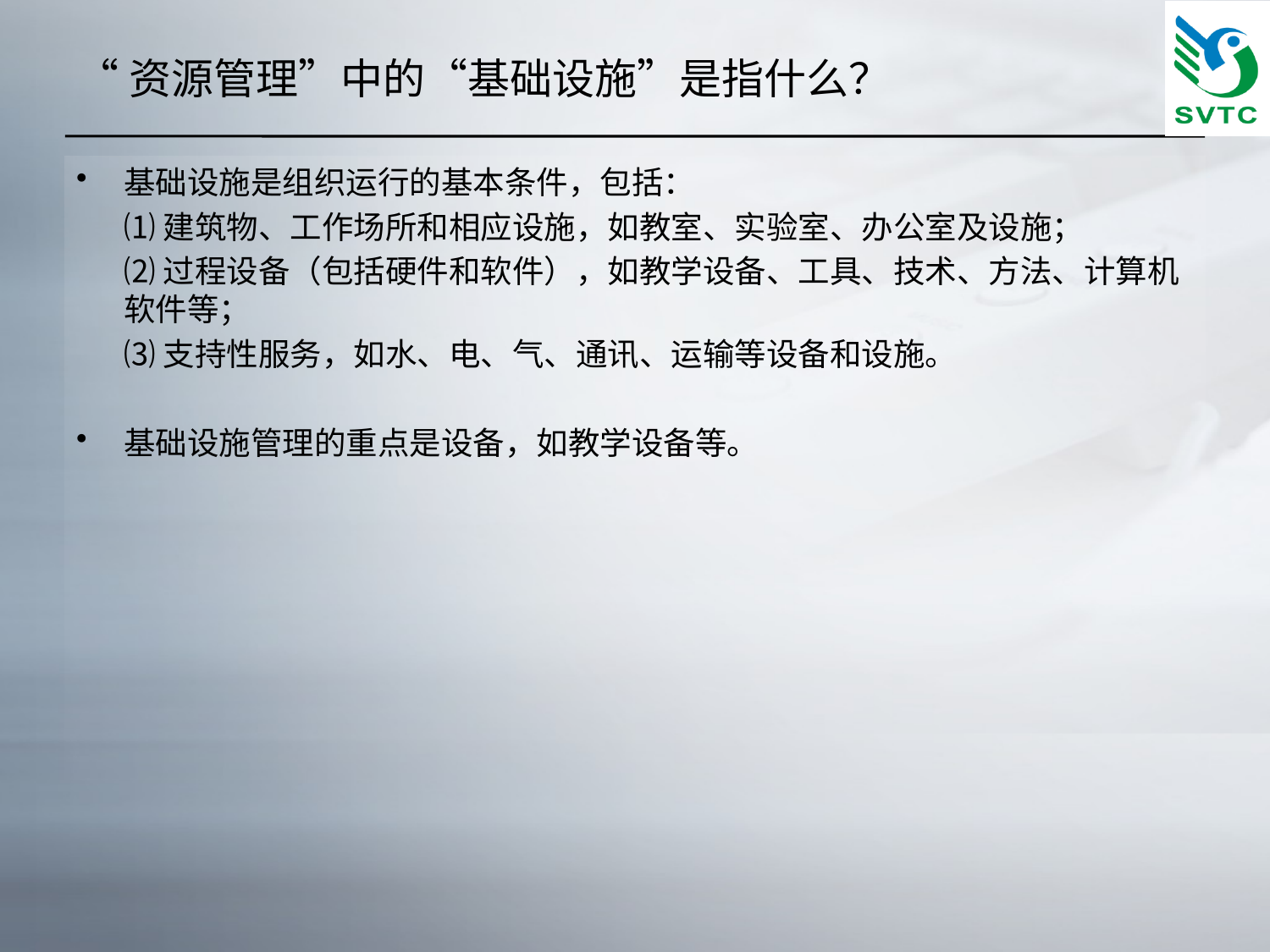

# “资源管理”中的“基础设施”是指什么？
基础设施是组织运行的基本条件，包括：
	⑴建筑物、工作场所和相应设施，如教室、实验室、办公室及设施；
	⑵过程设备（包括硬件和软件），如教学设备、工具、技术、方法、计算机软件等；
	⑶支持性服务，如水、电、气、通讯、运输等设备和设施。

基础设施管理的重点是设备，如教学设备等。